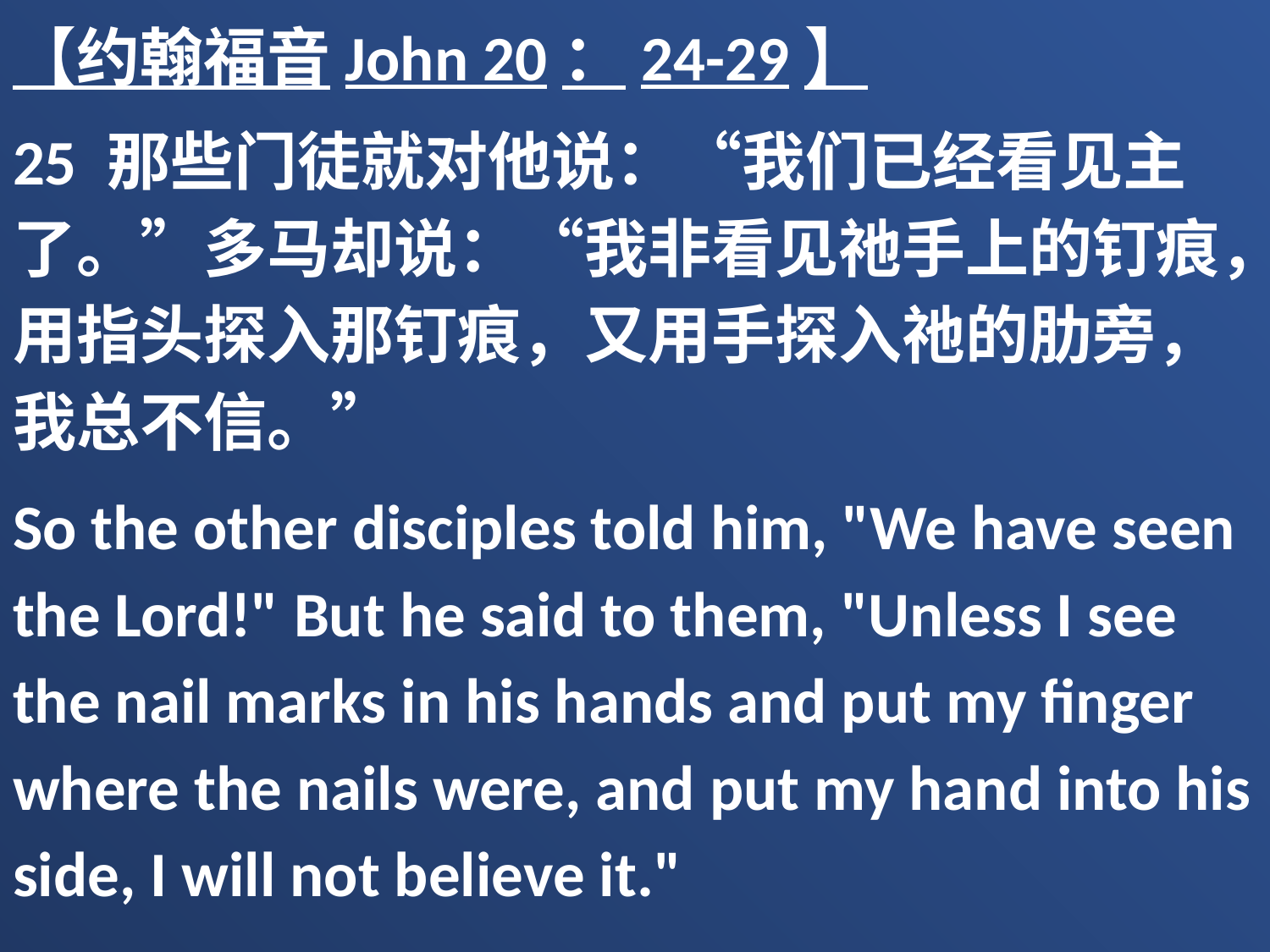

【约翰福音John 20：24-29】
25 那些门徒就对他说：“我们已经看见主了。”多马却说：“我非看见祂手上的钉痕，用指头探入那钉痕，又用手探入祂的肋旁，我总不信。”
So the other disciples told him, "We have seen the Lord!" But he said to them, "Unless I see the nail marks in his hands and put my finger where the nails were, and put my hand into his side, I will not believe it."